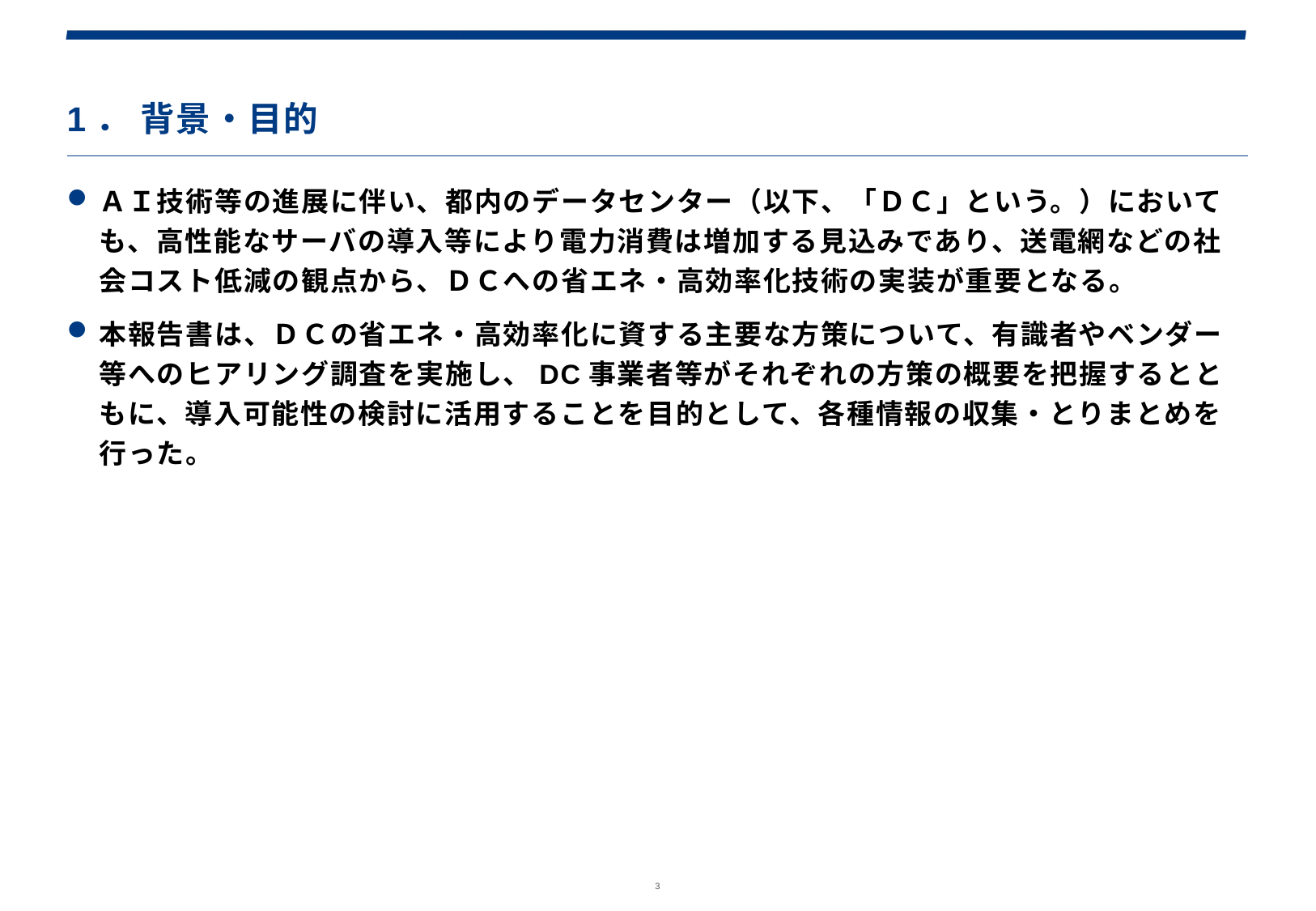

1． 背景・目的
ＡＩ技術等の進展に伴い、都内のデータセンター（以下、「ＤＣ」という。）においても、高性能なサーバの導入等により電力消費は増加する見込みであり、送電網などの社会コスト低減の観点から、ＤＣへの省エネ・高効率化技術の実装が重要となる。
本報告書は、ＤＣの省エネ・高効率化に資する主要な方策について、有識者やベンダー等へのヒアリング調査を実施し、DC事業者等がそれぞれの方策の概要を把握するとともに、導入可能性の検討に活用することを目的として、各種情報の収集・とりまとめを行った。